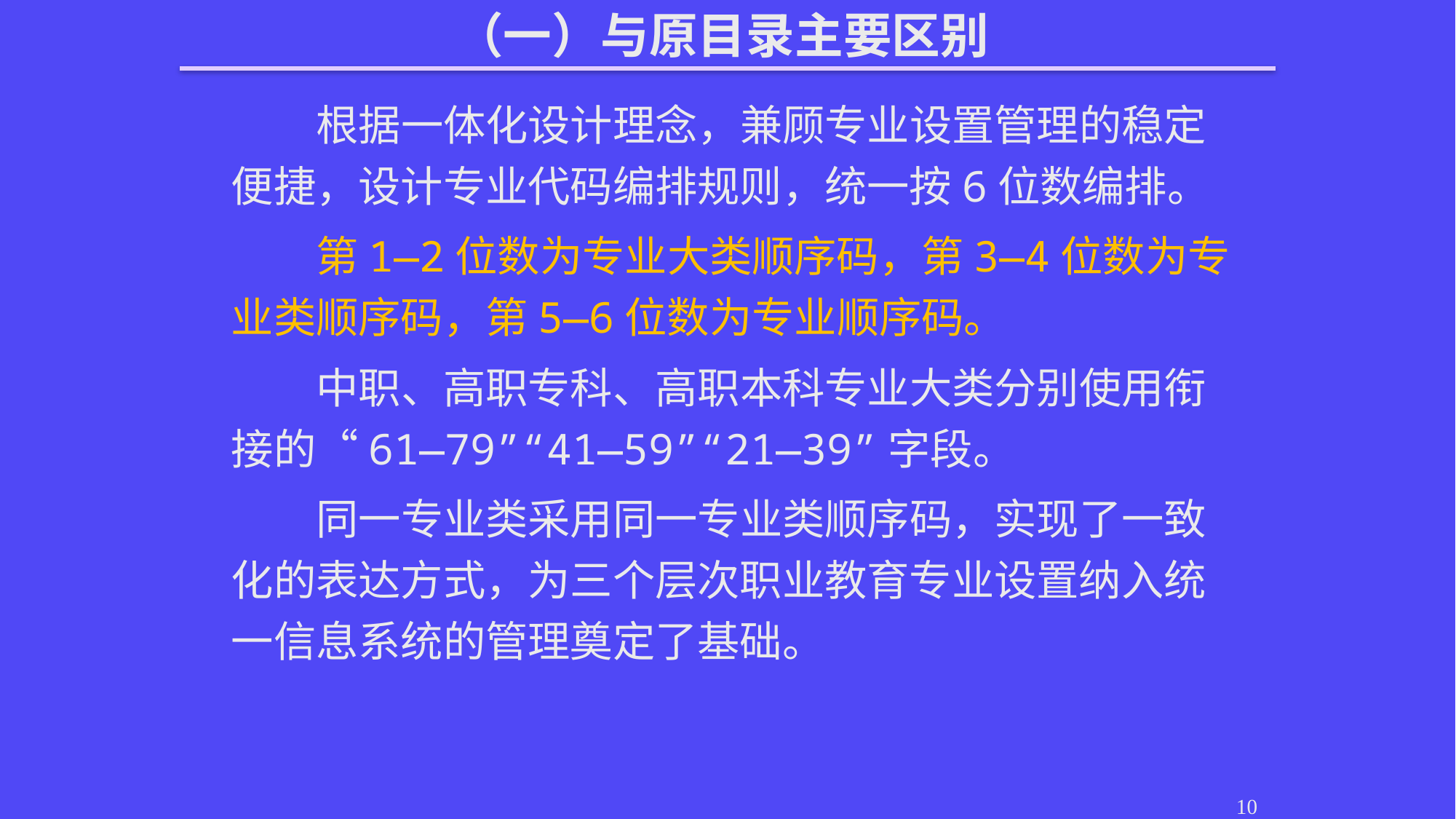

（一）与原目录主要区别
根据一体化设计理念，兼顾专业设置管理的稳定便捷，设计专业代码编排规则，统一按6位数编排。
第1—2位数为专业大类顺序码，第3—4位数为专业类顺序码，第5—6位数为专业顺序码。
中职、高职专科、高职本科专业大类分别使用衔接的“61—79”“41—59”“21—39”字段。
同一专业类采用同一专业类顺序码，实现了一致化的表达方式，为三个层次职业教育专业设置纳入统一信息系统的管理奠定了基础。
10